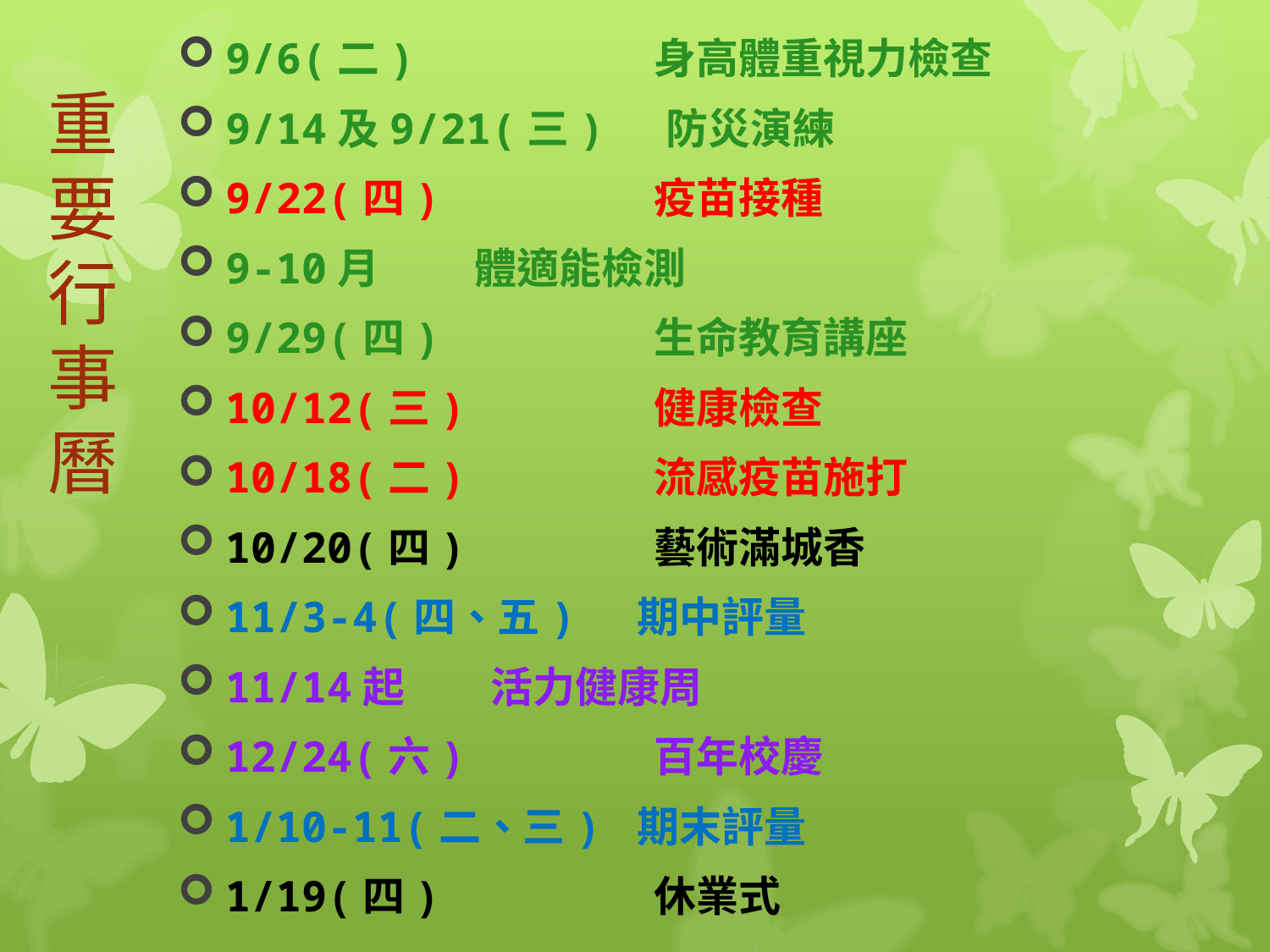

# 重要行事曆
9/6(二)         身高體重視力檢查
9/14及9/21(三)  防災演練
9/22(四)        疫苗接種
9-10月          體適能檢測
9/29(四)        生命教育講座
10/12(三)       健康檢查
10/18(二)       流感疫苗施打
10/20(四)       藝術滿城香
11/3-4(四、五)  期中評量
11/14起         活力健康周
12/24(六)       百年校慶
1/10-11(二、三) 期末評量
1/19(四)        休業式